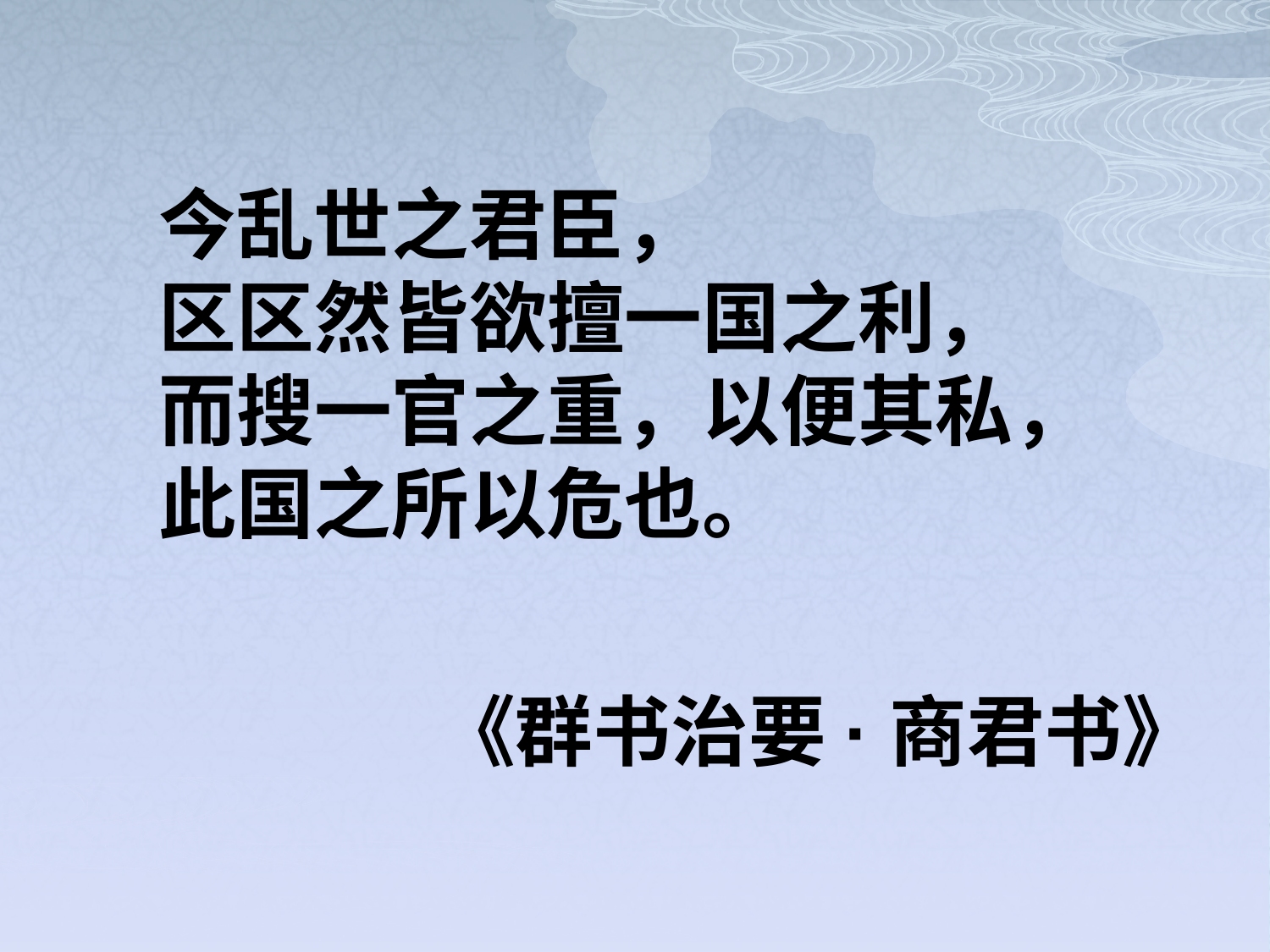

今乱世之君臣，
    区区然皆欲擅一国之利，
    而搜一官之重，以便其私，
    此国之所以危也。

《群书治要·商君书》